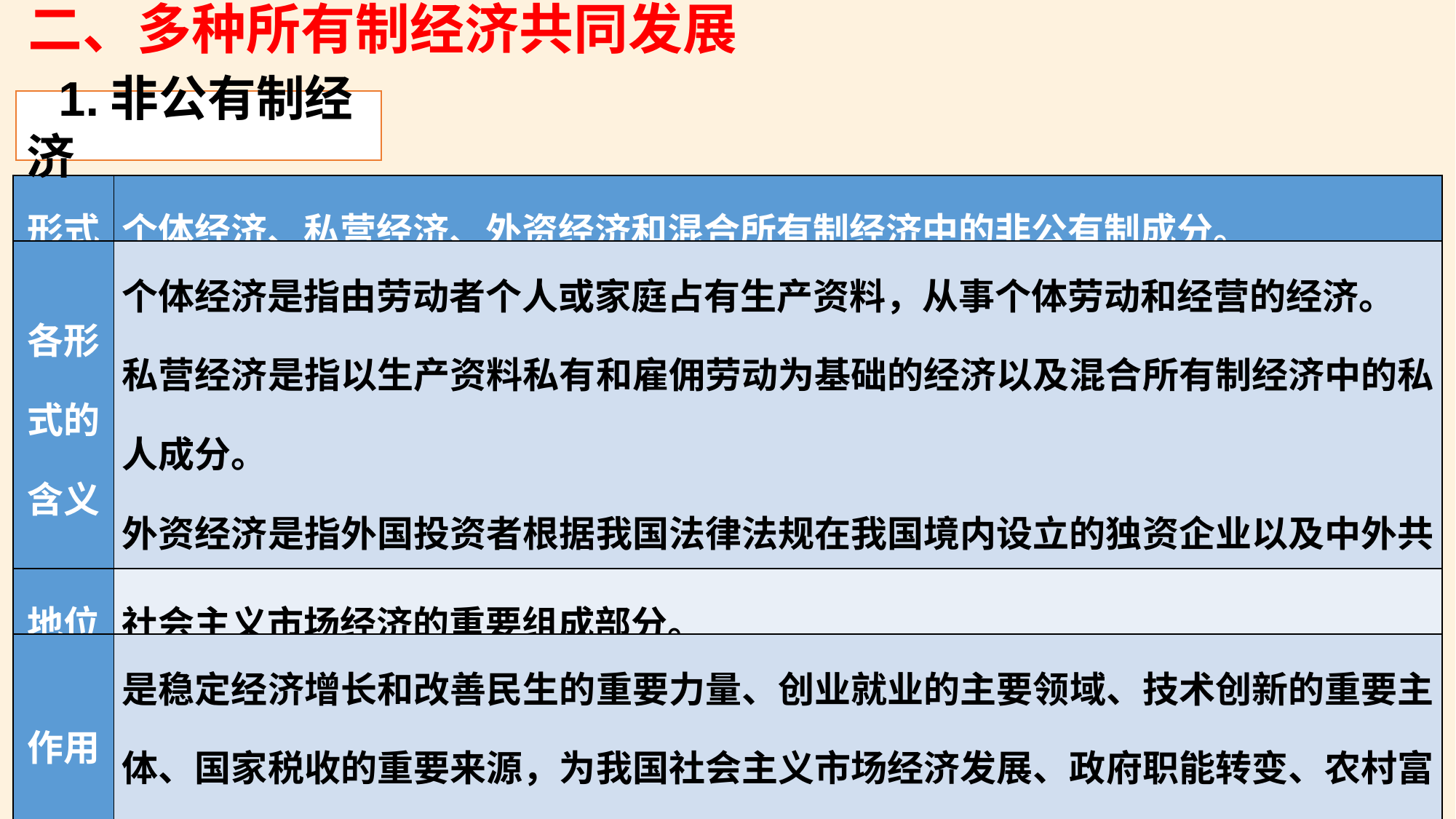

二、多种所有制经济共同发展
1.非公有制经济
| 形式 | 个体经济、私营经济、外资经济和混合所有制经济中的非公有制成分。 |
| --- | --- |
| 各形式的含义 | 个体经济是指由劳动者个人或家庭占有生产资料，从事个体劳动和经营的经济。 私营经济是指以生产资料私有和雇佣劳动为基础的经济以及混合所有制经济中的私人成分。 外资经济是指外国投资者根据我国法律法规在我国境内设立的独资企业以及中外共同设立企业的外商投资部分。港澳台地区在内地（大陆）的投资参照外资。 |
| 地位 | 社会主义市场经济的重要组成部分。 |
| 作用 | 是稳定经济增长和改善民生的重要力量、创业就业的主要领域、技术创新的重要主体、国家税收的重要来源，为我国社会主义市场经济发展、政府职能转变、农村富余劳动力转移、国际市场开拓等发挥了重要作用。 |